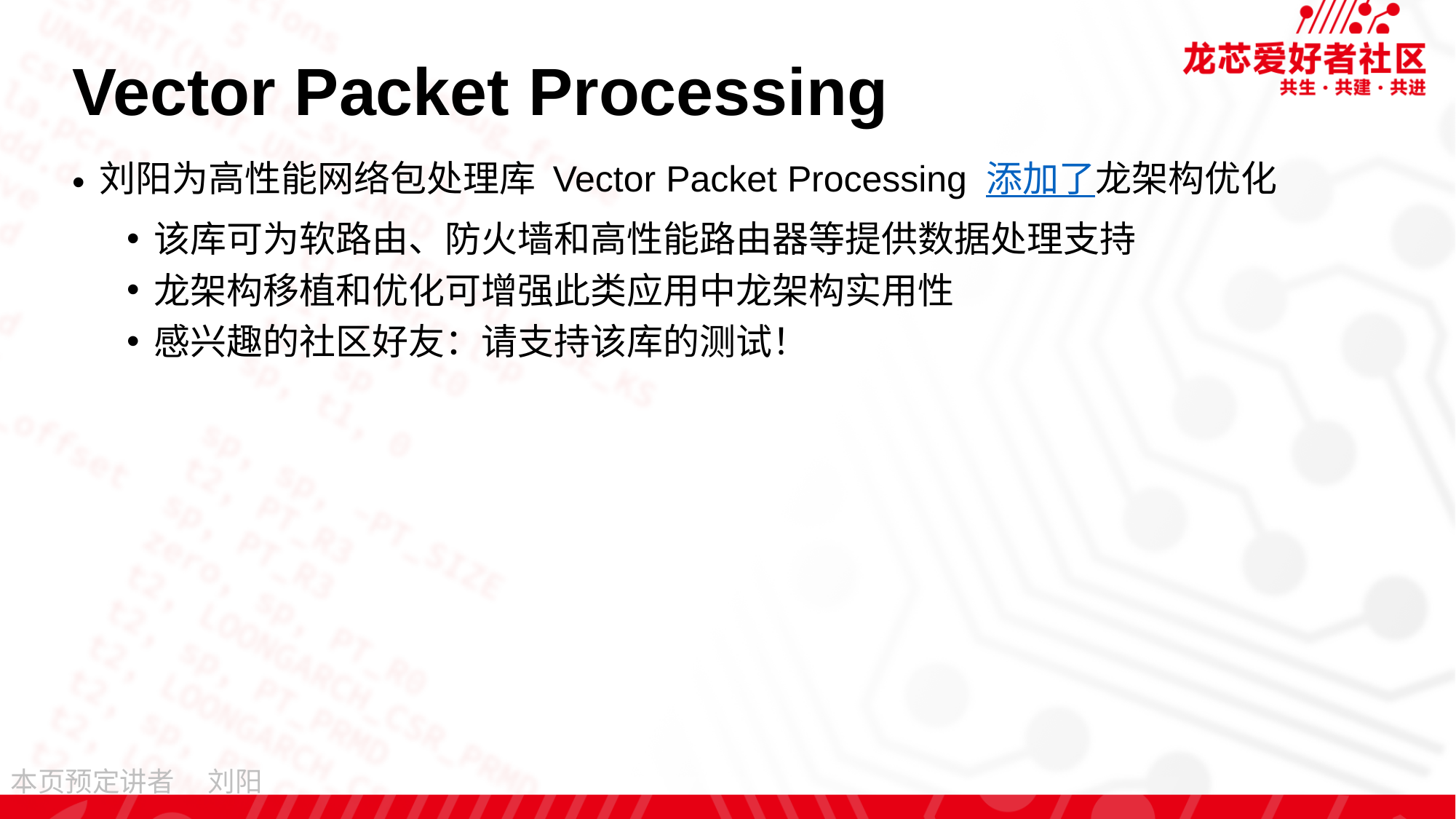

# Vector Packet Processing
刘阳为高性能网络包处理库 Vector Packet Processing 添加了龙架构优化
该库可为软路由、防火墙和高性能路由器等提供数据处理支持
龙架构移植和优化可增强此类应用中龙架构实用性
感兴趣的社区好友：请支持该库的测试！
刘阳